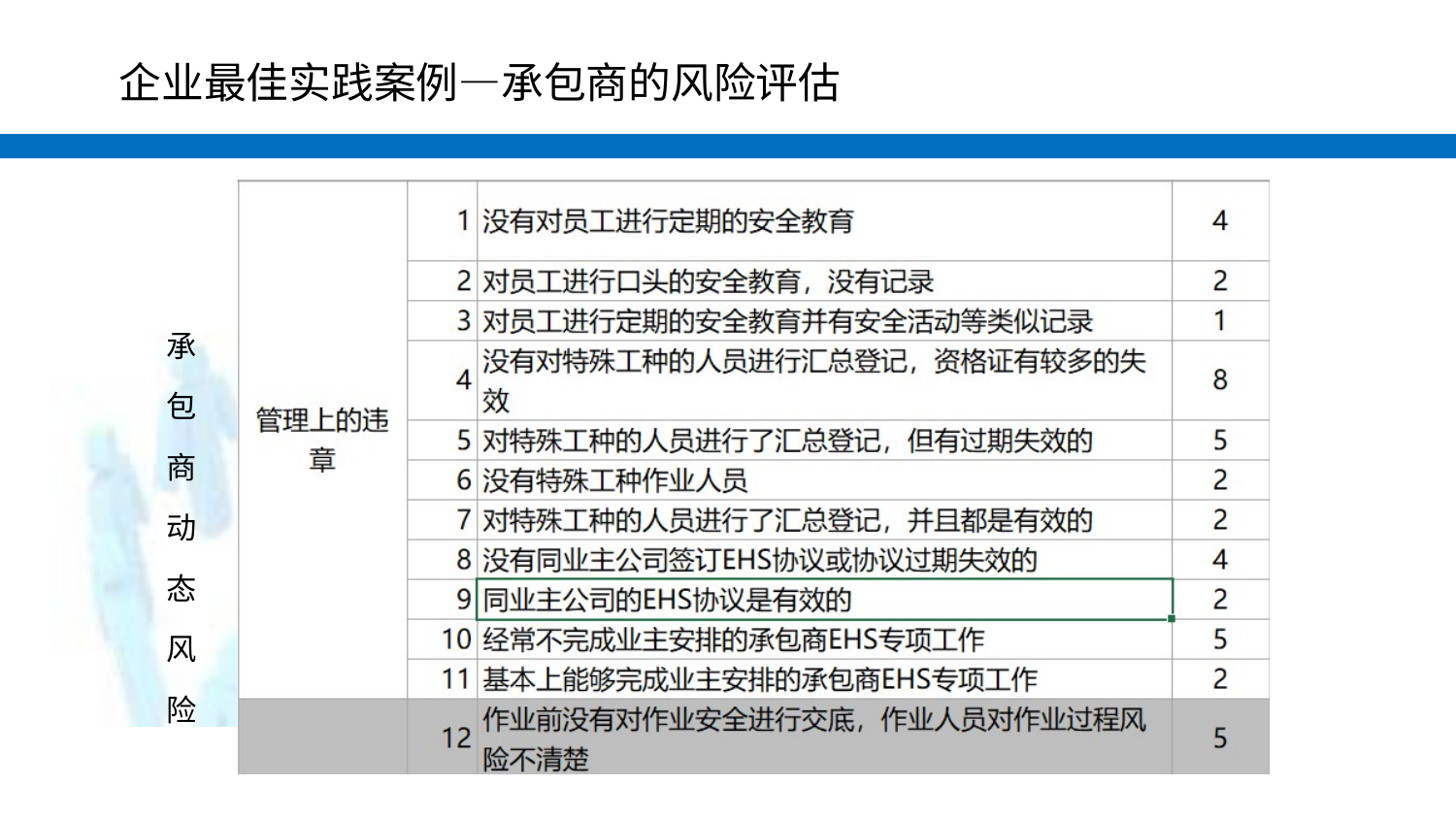

#
企业最佳实践案例—承包商的风险评估

承  包  商  动  态  风  险